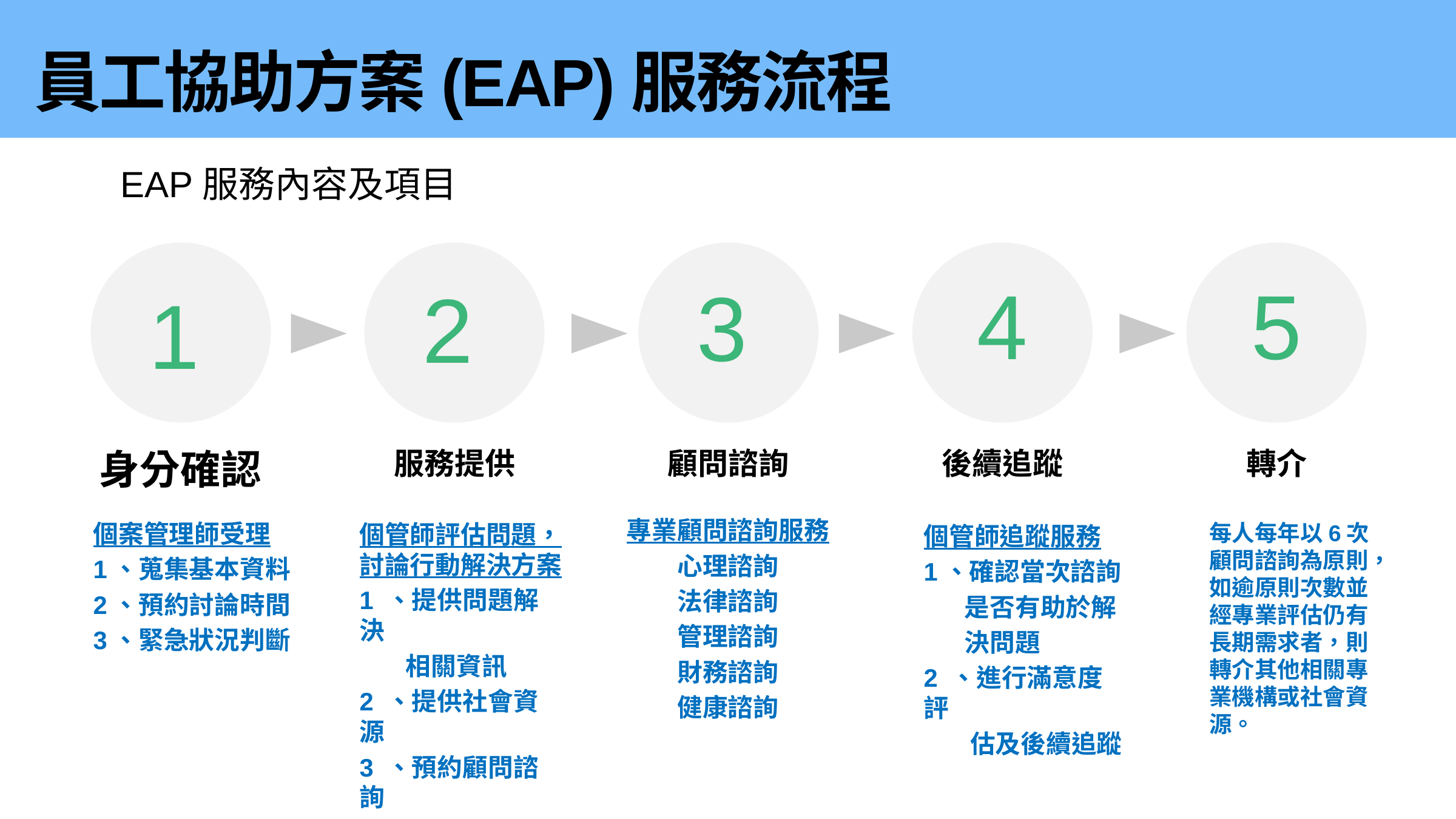

6
員工協助方案(EAP)服務流程
EAP服務內容及項目
4
5
3
2
1

身分確認
服務提供
顧問諮詢
後續追蹤
轉介
個案管理師受理
1、蒐集基本資料
2、預約討論時間
3、緊急狀況判斷
個管師評估問題，討論行動解決方案
1 、提供問題解決
       相關資訊
2 、提供社會資源
3 、預約顧問諮詢
每人每年以6次顧問諮詢為原則，如逾原則次數並經專業評估仍有長期需求者，則轉介其他相關專業機構或社會資源。
專業顧問諮詢服務
心理諮詢
法律諮詢
管理諮詢
財務諮詢
健康諮詢
個管師追蹤服務
1、確認當次諮詢
      是否有助於解
      決問題
2 、進行滿意度評
       估及後續追蹤